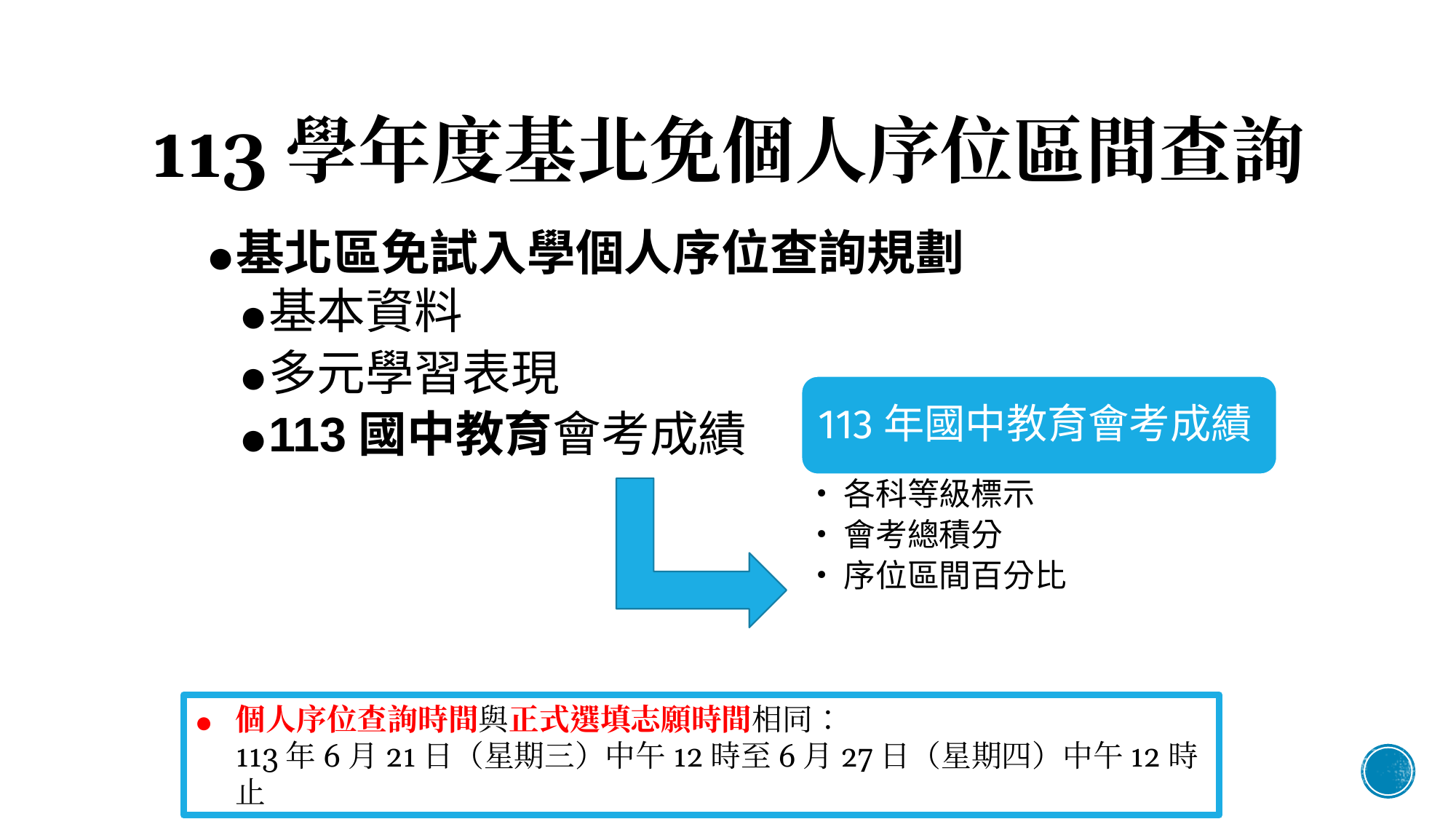

# 113學年度基北免個人序位區間查詢
基北區免試入學個人序位查詢規劃
基本資料
多元學習表現
113國中教育會考成績

113年國中教育會考成績

各科等級標示
會考總積分
序位區間百分比

個人序位查詢時間與正式選填志願時間相同：
113年6月21日（星期三）中午12時至6月27日（星期四）中午12時止